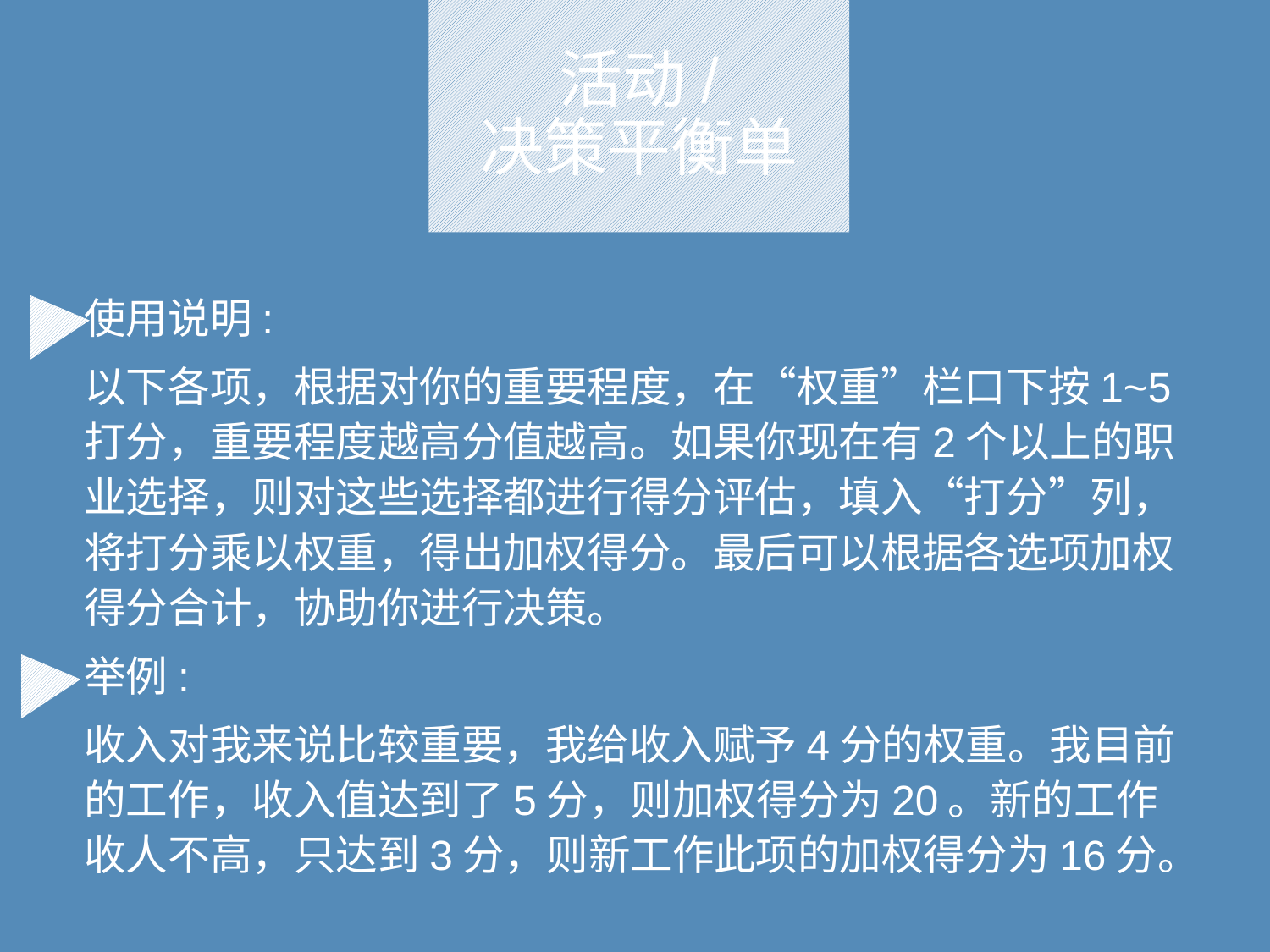

# 活动/ 决策平衡单
使用说明:
以下各项，根据对你的重要程度，在“权重”栏口下按1~5打分，重要程度越高分值越高。如果你现在有2个以上的职业选择，则对这些选择都进行得分评估，填入“打分”列，将打分乘以权重，得出加权得分。最后可以根据各选项加权得分合计，协助你进行决策。
举例:
收入对我来说比较重要，我给收入赋予4分的权重。我目前的工作，收入值达到了5分，则加权得分为20。新的工作收人不高，只达到3分，则新工作此项的加权得分为16分。